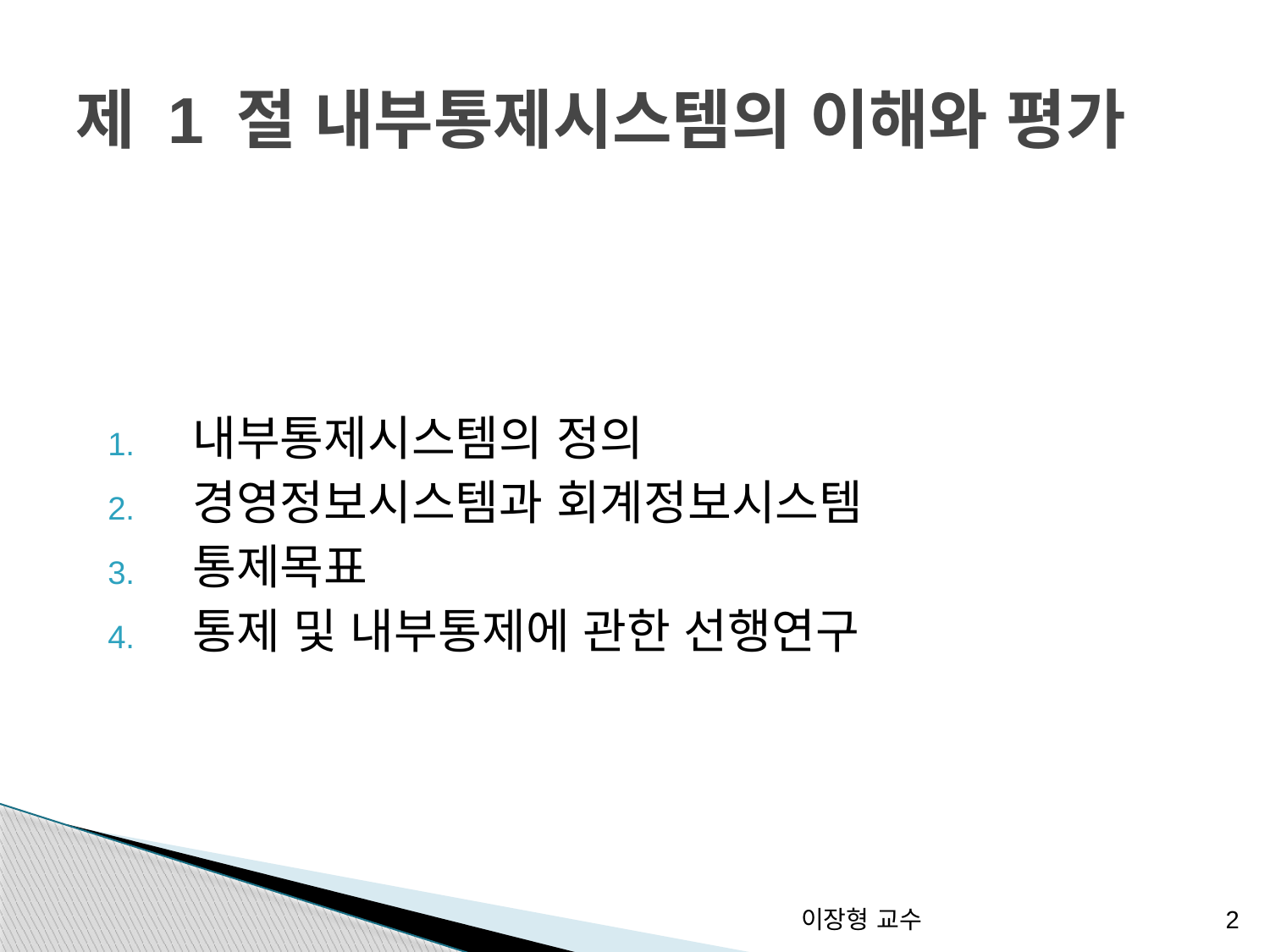

# 제 1 절 내부통제시스템의 이해와 평가
내부통제시스템의 정의
경영정보시스템과 회계정보시스템
통제목표
통제 및 내부통제에 관한 선행연구
이장형 교수
2